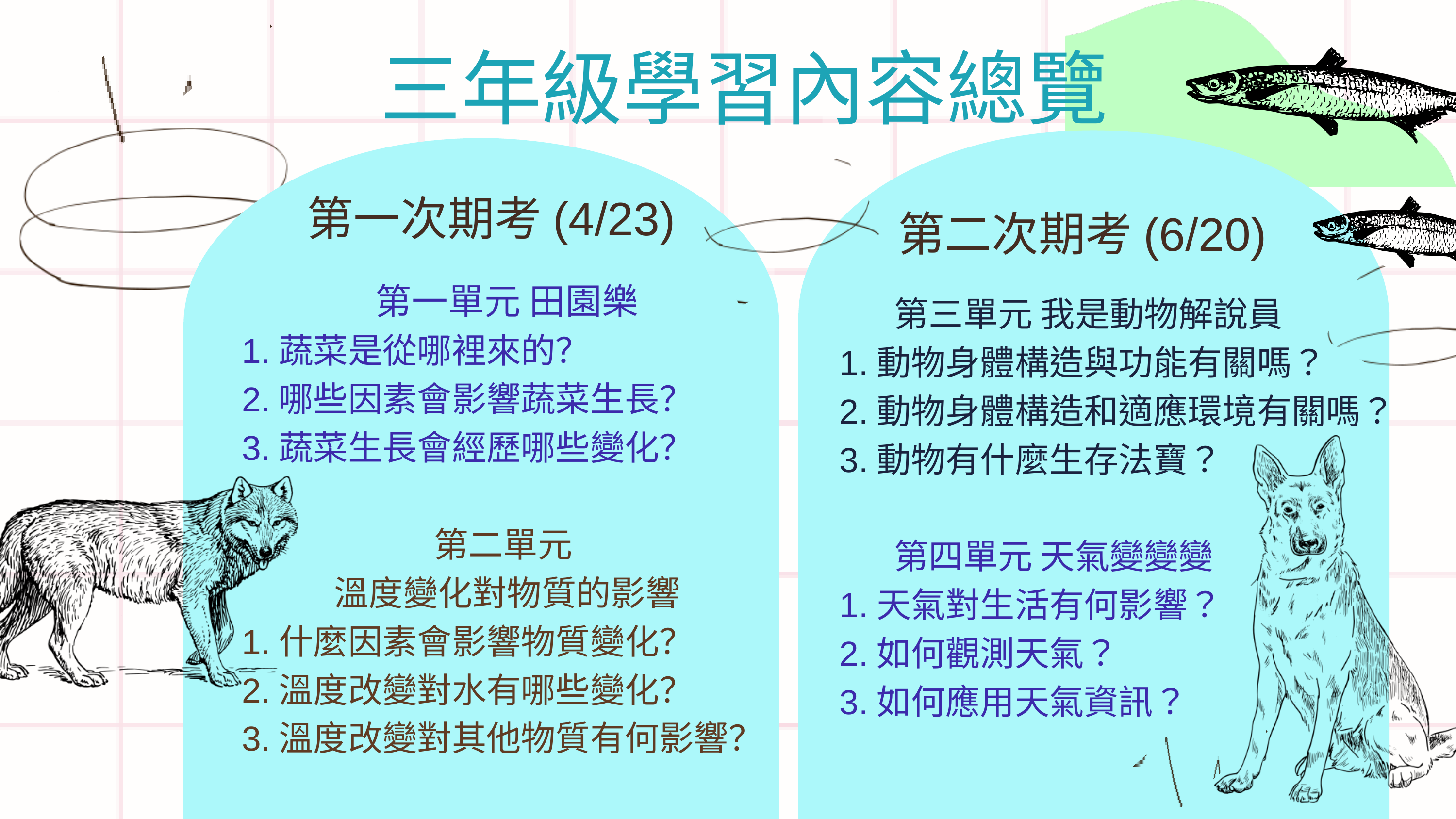

三年級學習內容總覽

第一次期考(4/23)

第二次期考(6/20)

第一單元 田園樂
1.蔬菜是從哪裡來的？
2.哪些因素會影響蔬菜生長？
3.蔬菜生長會經歷哪些變化？

第二單元
溫度變化對物質的影響
1.什麼因素會影響物質變化？
2.溫度改變對水有哪些變化？
3.溫度改變對其他物質有何影響？
      第三單元 我是動物解說員
1.動物身體構造與功能有關嗎？
2.動物身體構造和適應環境有關嗎？
3.動物有什麼生存法寶？

      第四單元 天氣變變變
1.天氣對生活有何影響？
2.如何觀測天氣？
3.如何應用天氣資訊？